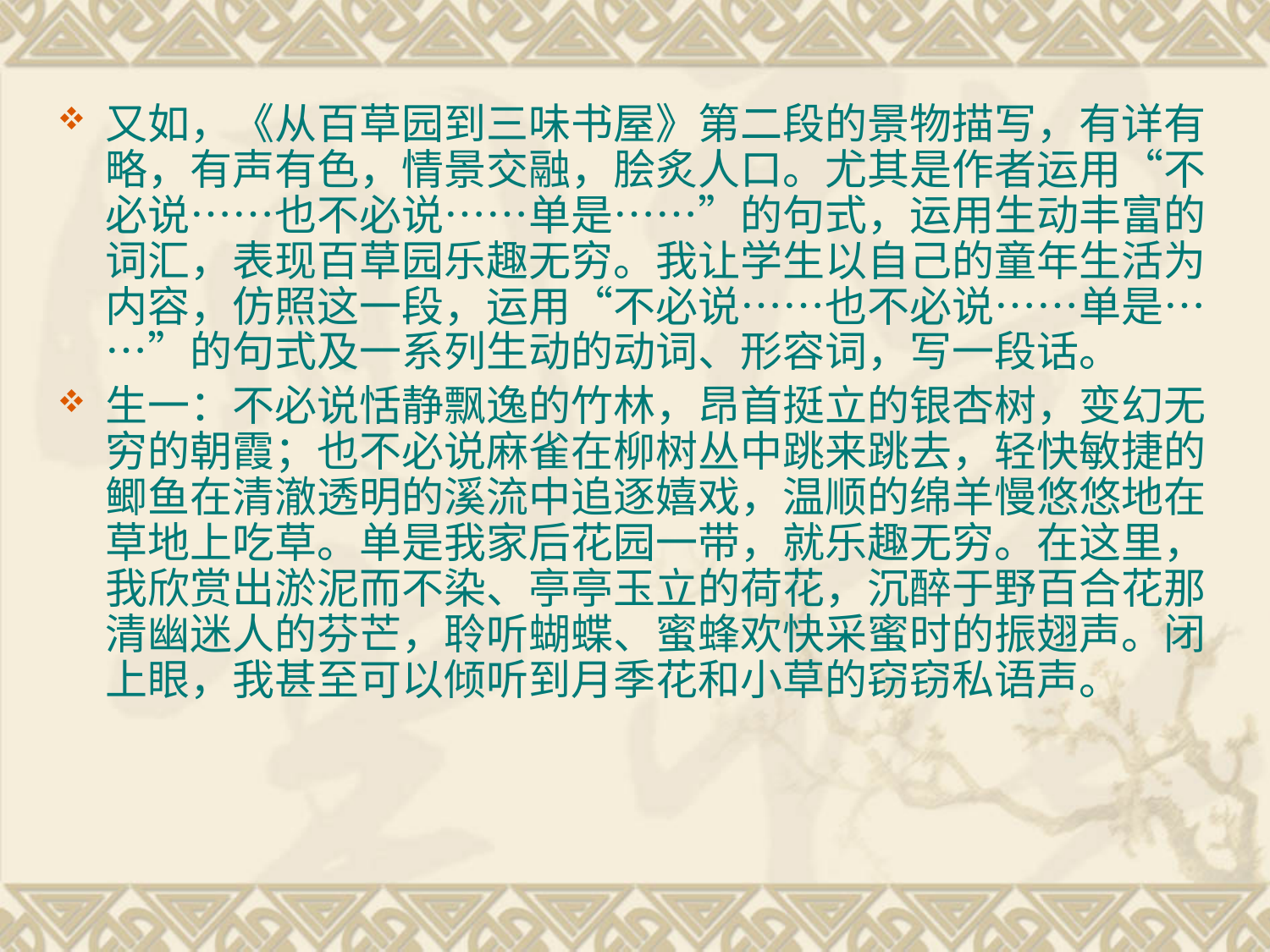

又如，《从百草园到三味书屋》第二段的景物描写，有详有略，有声有色，情景交融，脍炙人口。尤其是作者运用“不必说……也不必说……单是……”的句式，运用生动丰富的词汇，表现百草园乐趣无穷。我让学生以自己的童年生活为内容，仿照这一段，运用“不必说……也不必说……单是……”的句式及一系列生动的动词、形容词，写一段话。
生一：不必说恬静飘逸的竹林，昂首挺立的银杏树，变幻无穷的朝霞；也不必说麻雀在柳树丛中跳来跳去，轻快敏捷的鲫鱼在清澈透明的溪流中追逐嬉戏，温顺的绵羊慢悠悠地在草地上吃草。单是我家后花园一带，就乐趣无穷。在这里，我欣赏出淤泥而不染、亭亭玉立的荷花，沉醉于野百合花那清幽迷人的芬芒，聆听蝴蝶、蜜蜂欢快采蜜时的振翅声。闭上眼，我甚至可以倾听到月季花和小草的窃窃私语声。